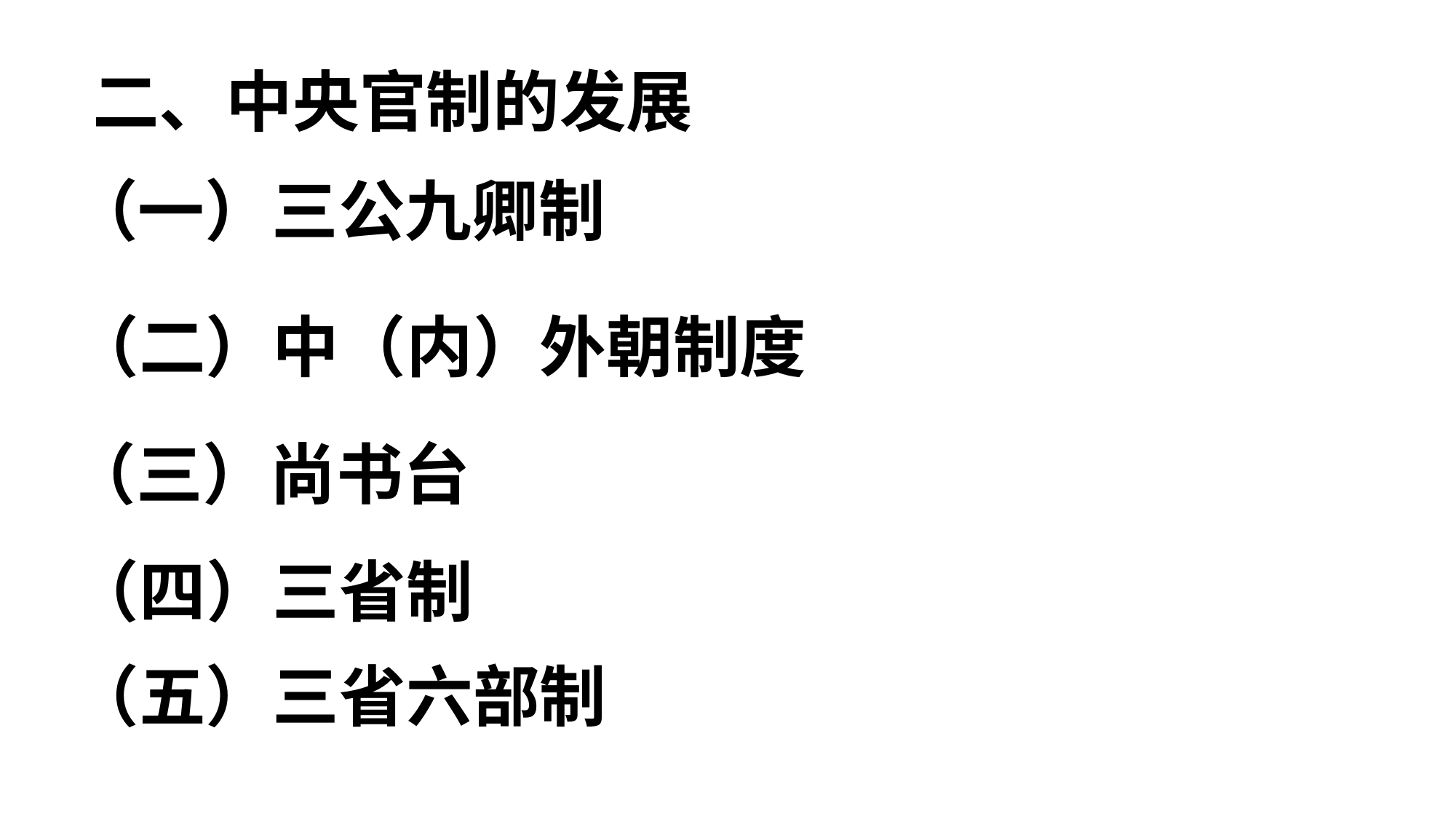

二、中央官制的发展
（一）三公九卿制
（二）中（内）外朝制度
（三）尚书台
（四）三省制
（五）三省六部制